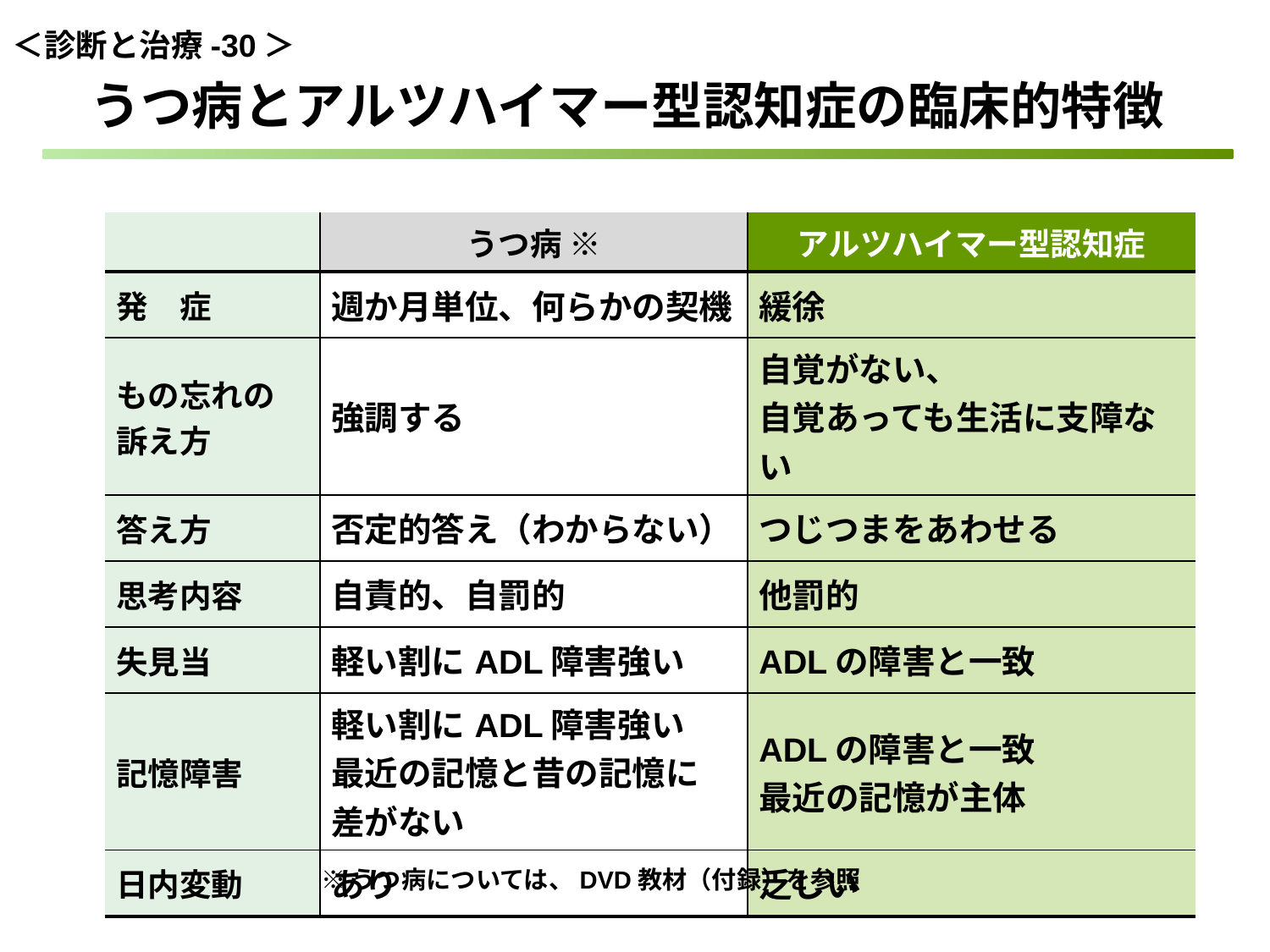

＜診断と治療-30＞
うつ病とアルツハイマー型認知症の臨床的特徴

|  | うつ病 ※ | アルツハイマー型認知症 |
| --- | --- | --- |
| 発　症 | 週か月単位、何らかの契機 | 緩徐 |
| もの忘れの 訴え方 | 強調する | 自覚がない、 自覚あっても生活に支障ない |
| 答え方 | 否定的答え（わからない） | つじつまをあわせる |
| 思考内容 | 自責的、自罰的 | 他罰的 |
| 失見当 | 軽い割にADL障害強い | ADLの障害と一致 |
| 記憶障害 | 軽い割にADL障害強い 最近の記憶と昔の記憶に 差がない | ADLの障害と一致 最近の記憶が主体 |
| 日内変動 | あり | 乏しい |
※うつ病については、DVD教材（付録）を参照